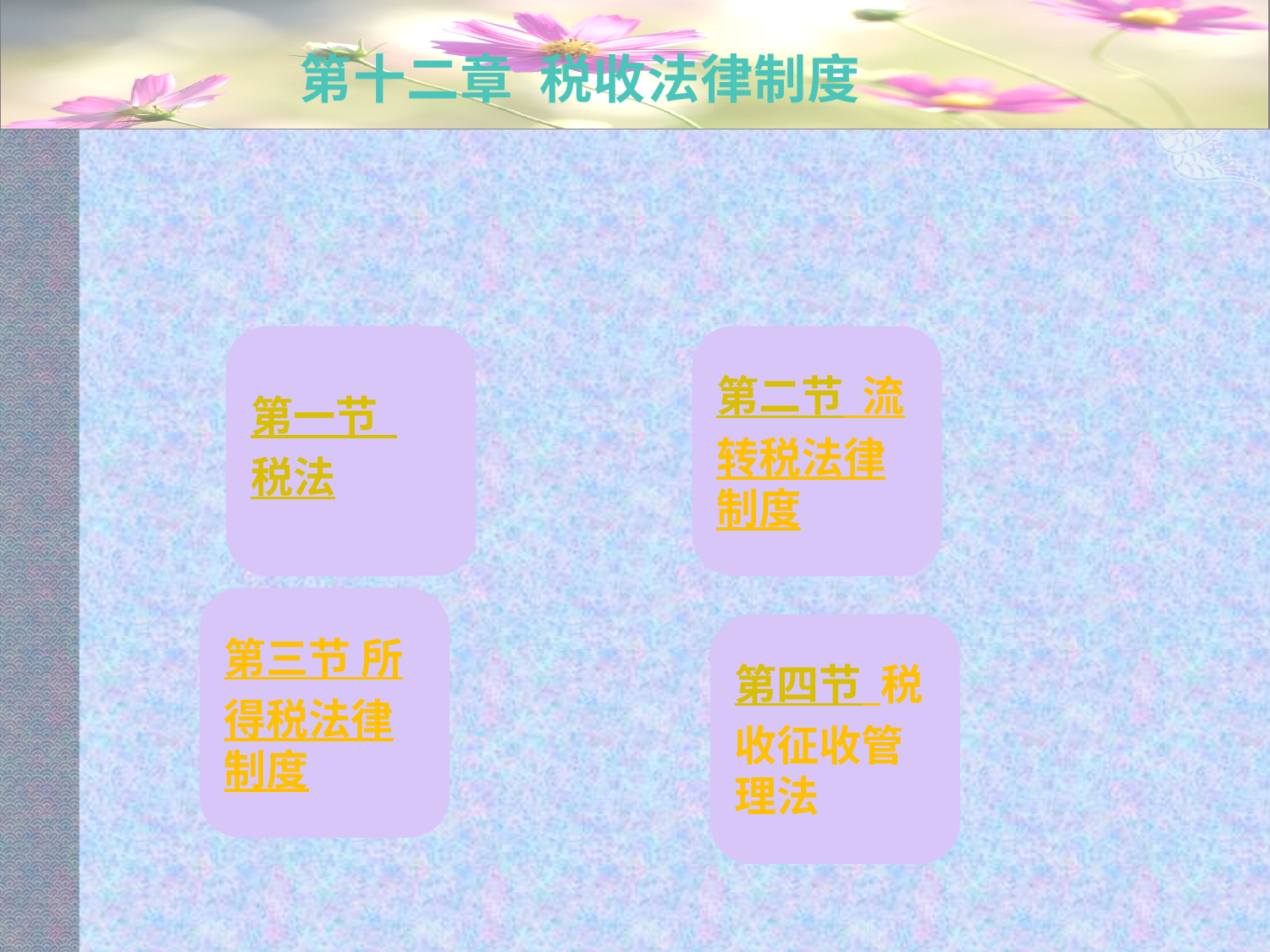

# 第十二章  税收法律制度
第一节  税法
第二节  流转税法律制度
第三节 所得税法律制度
第四节  税收征收管理法